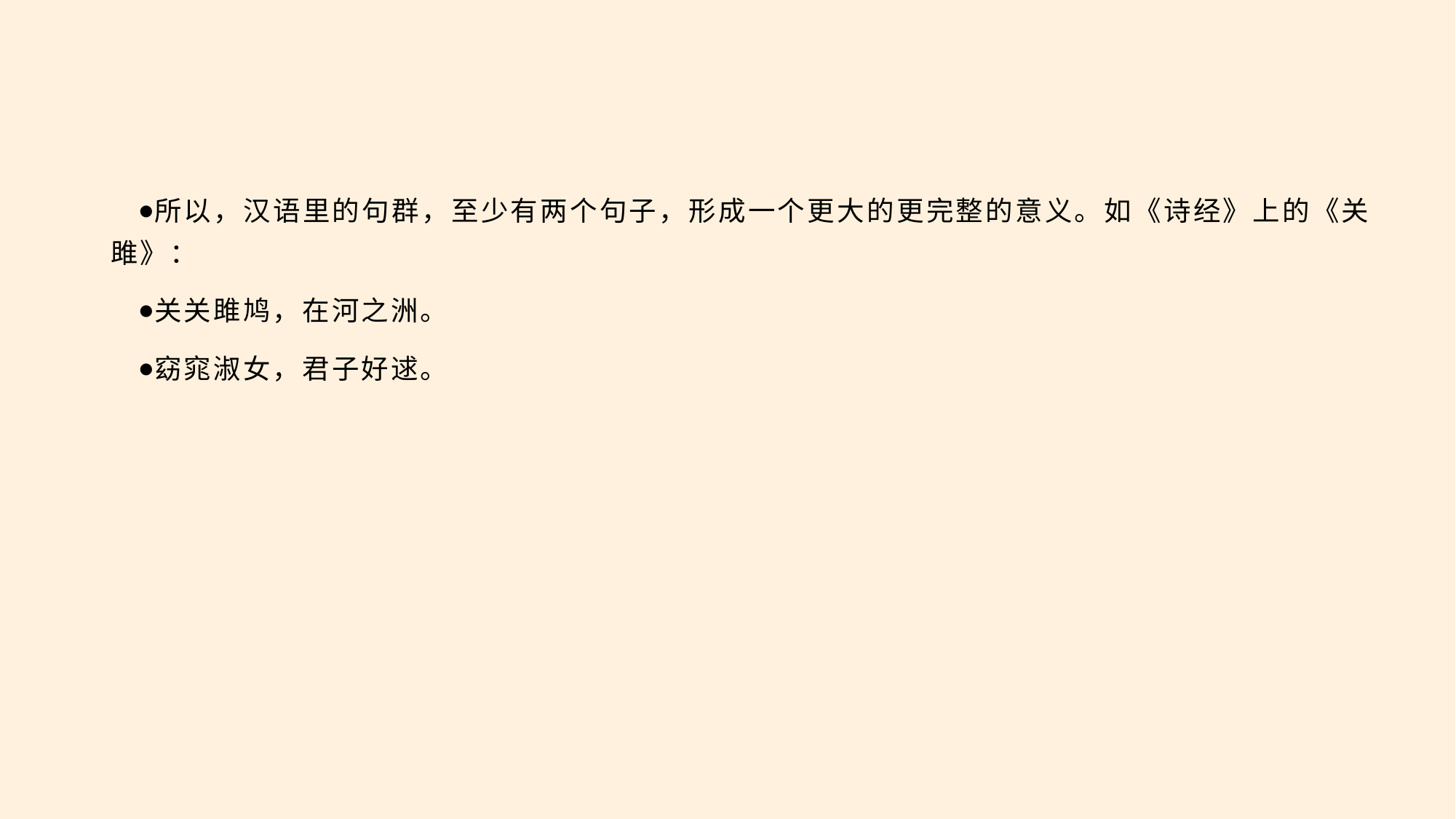

#
所以，汉语里的句群，至少有两个句子，形成一个更大的更完整的意义。如《诗经》上的《关雎》：
关关雎鸠，在河之洲。
窈窕淑女，君子好逑。